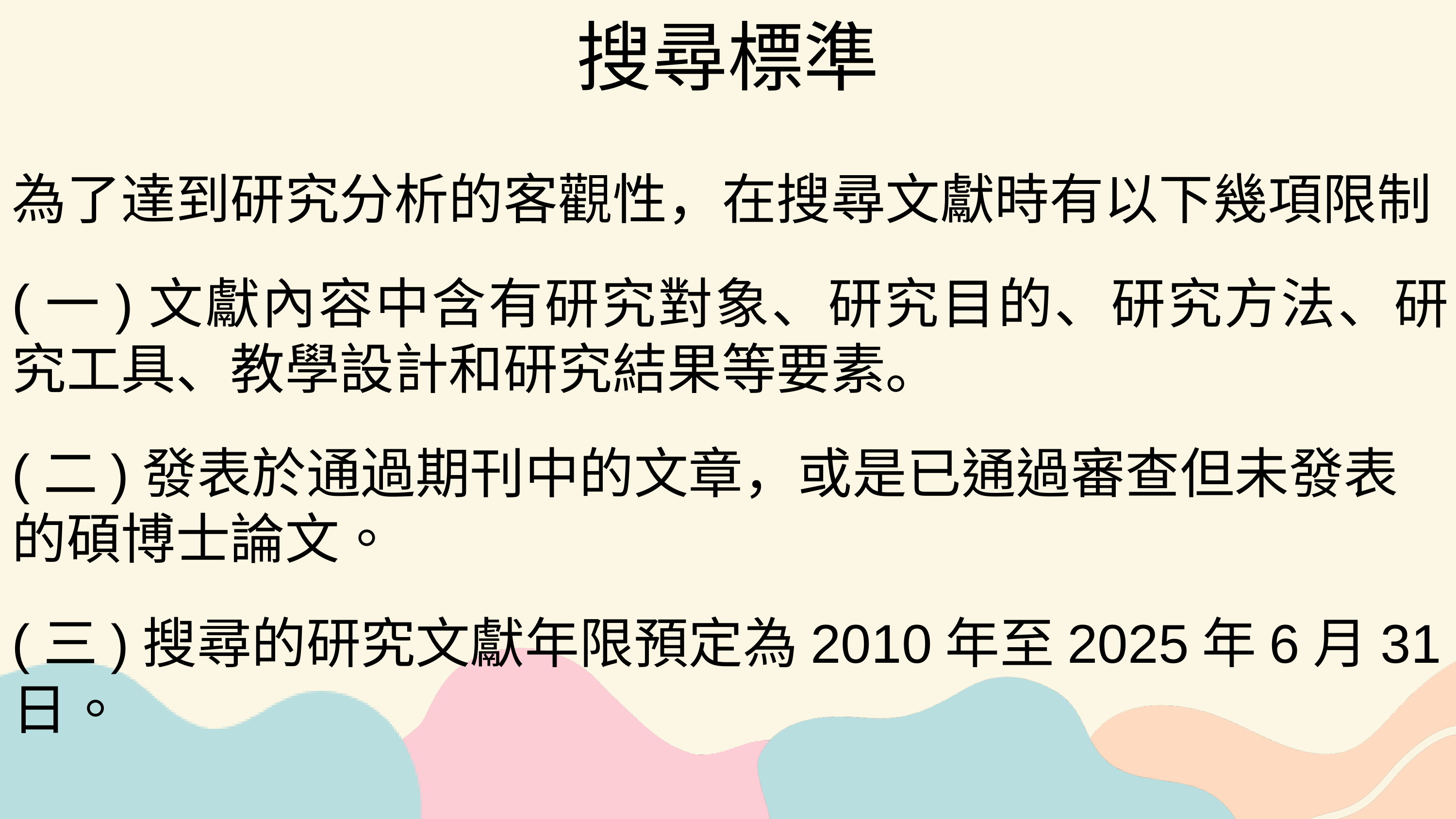

搜尋標準
為了達到研究分析的客觀性，在搜尋文獻時有以下幾項限制

(一)文獻內容中含有研究對象、研究目的、研究方法、研究工具、教學設計和研究結果等要素。

(二)發表於通過期刊中的文章，或是已通過審查但未發表的碩博士論文。

(三)搜尋的研究文獻年限預定為2010年至2025年6月31日。